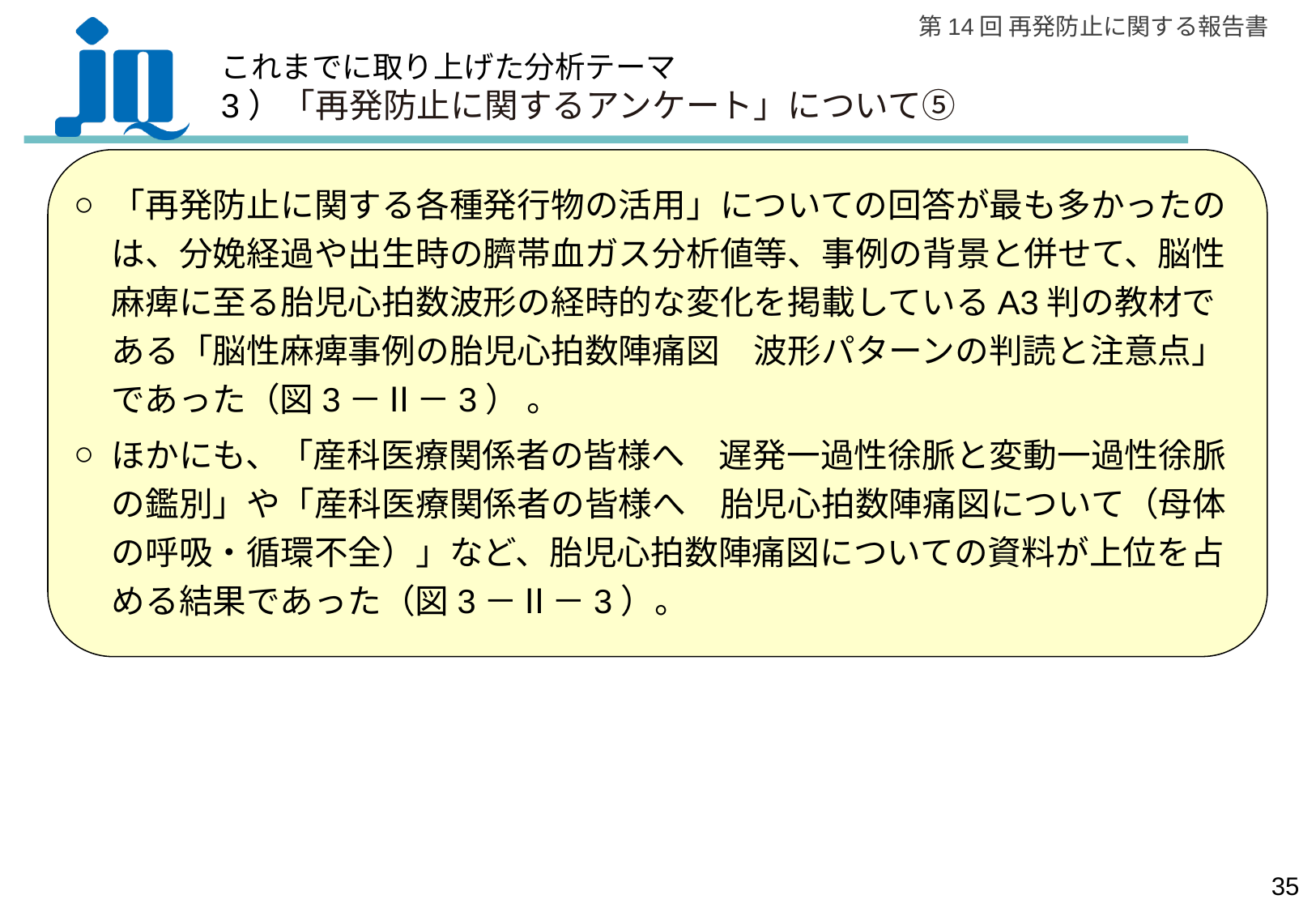

これまでに取り上げた分析テーマ
3）「再発防止に関するアンケート」について⑤
「再発防止に関する各種発行物の活用」についての回答が最も多かったのは、分娩経過や出生時の臍帯血ガス分析値等、事例の背景と併せて、脳性麻痺に至る胎児心拍数波形の経時的な変化を掲載しているA3判の教材である「脳性麻痺事例の胎児心拍数陣痛図　波形パターンの判読と注意点」であった（図3－Ⅱ－3） 。
ほかにも、「産科医療関係者の皆様へ　遅発一過性徐脈と変動一過性徐脈の鑑別」や「産科医療関係者の皆様へ　胎児心拍数陣痛図について（母体の呼吸・循環不全）」など、胎児心拍数陣痛図についての資料が上位を占める結果であった（図3－Ⅱ－3）。

35